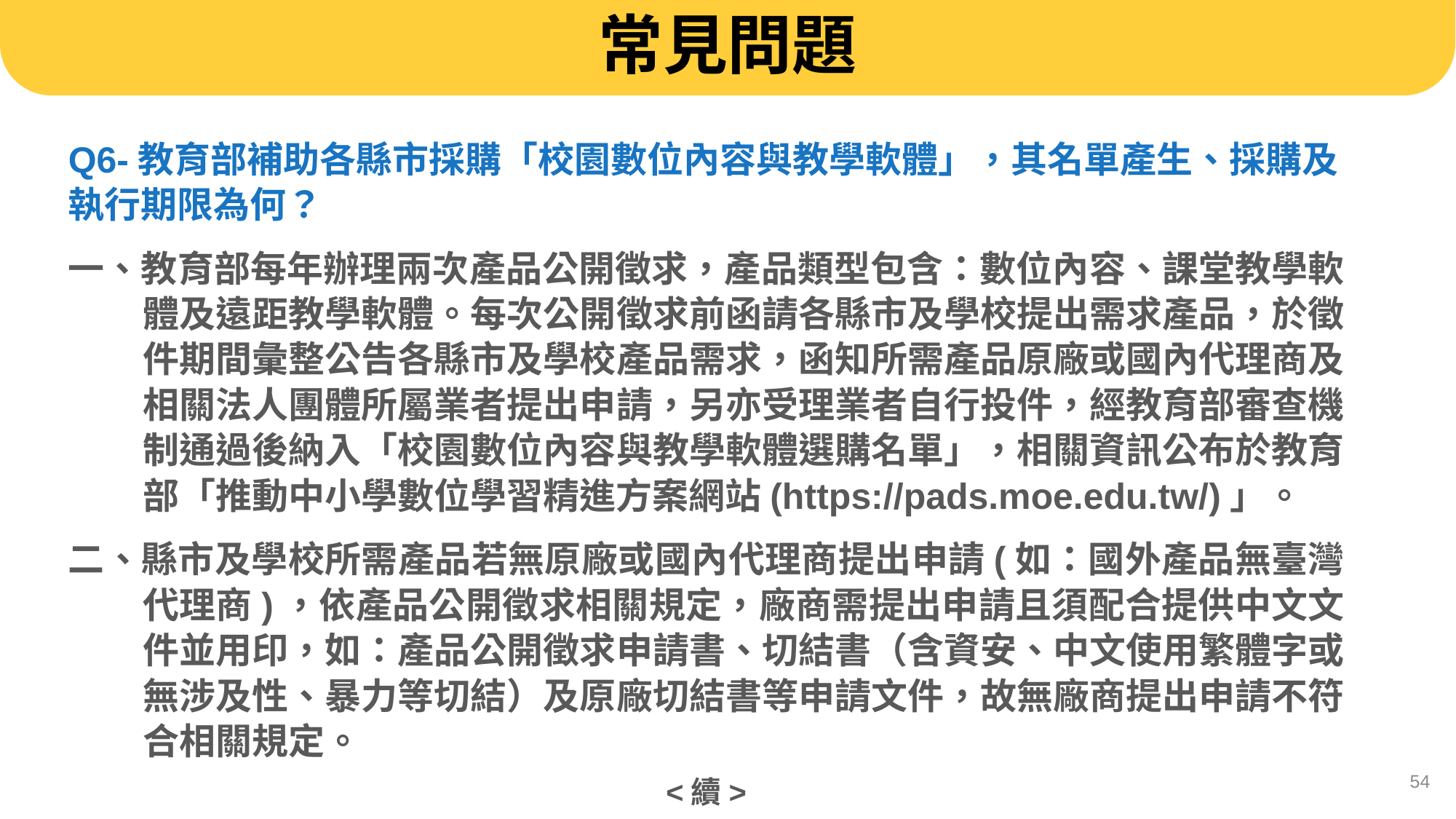

# 常見問題
Q6-教育部補助各縣市採購「校園數位內容與教學軟體」，其名單產生、採購及執行期限為何？
一、教育部每年辦理兩次產品公開徵求，產品類型包含：數位內容、課堂教學軟體及遠距教學軟體。每次公開徵求前函請各縣市及學校提出需求產品，於徵件期間彙整公告各縣市及學校產品需求，函知所需產品原廠或國內代理商及相關法人團體所屬業者提出申請，另亦受理業者自行投件，經教育部審查機制通過後納入「校園數位內容與教學軟體選購名單」，相關資訊公布於教育部「推動中小學數位學習精進方案網站(https://pads.moe.edu.tw/)」。
二、縣市及學校所需產品若無原廠或國內代理商提出申請(如：國外產品無臺灣代理商)，依產品公開徵求相關規定，廠商需提出申請且須配合提供中文文件並用印，如：產品公開徵求申請書、切結書（含資安、中文使用繁體字或無涉及性、暴力等切結）及原廠切結書等申請文件，故無廠商提出申請不符合相關規定。
<續>
54